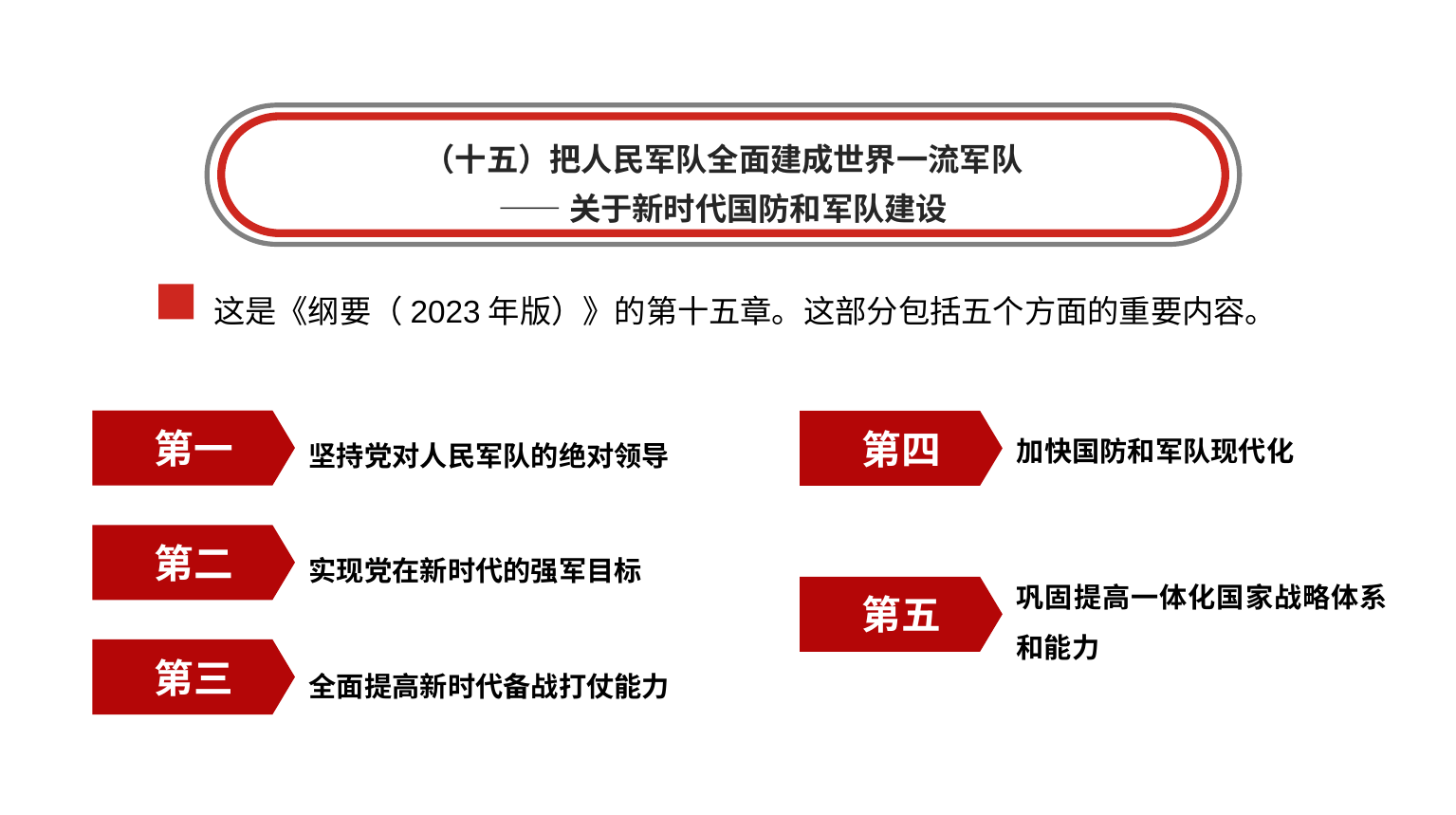

（十五）把人民军队全面建成世界一流军队
——关于新时代国防和军队建设
这是《纲要（2023年版）》的第十五章。这部分包括五个方面的重要内容。

第一
第四
加快国防和军队现代化
坚持党对人民军队的绝对领导
第二
实现党在新时代的强军目标
巩固提高一体化国家战略体系和能力
第五
第三
全面提高新时代备战打仗能力